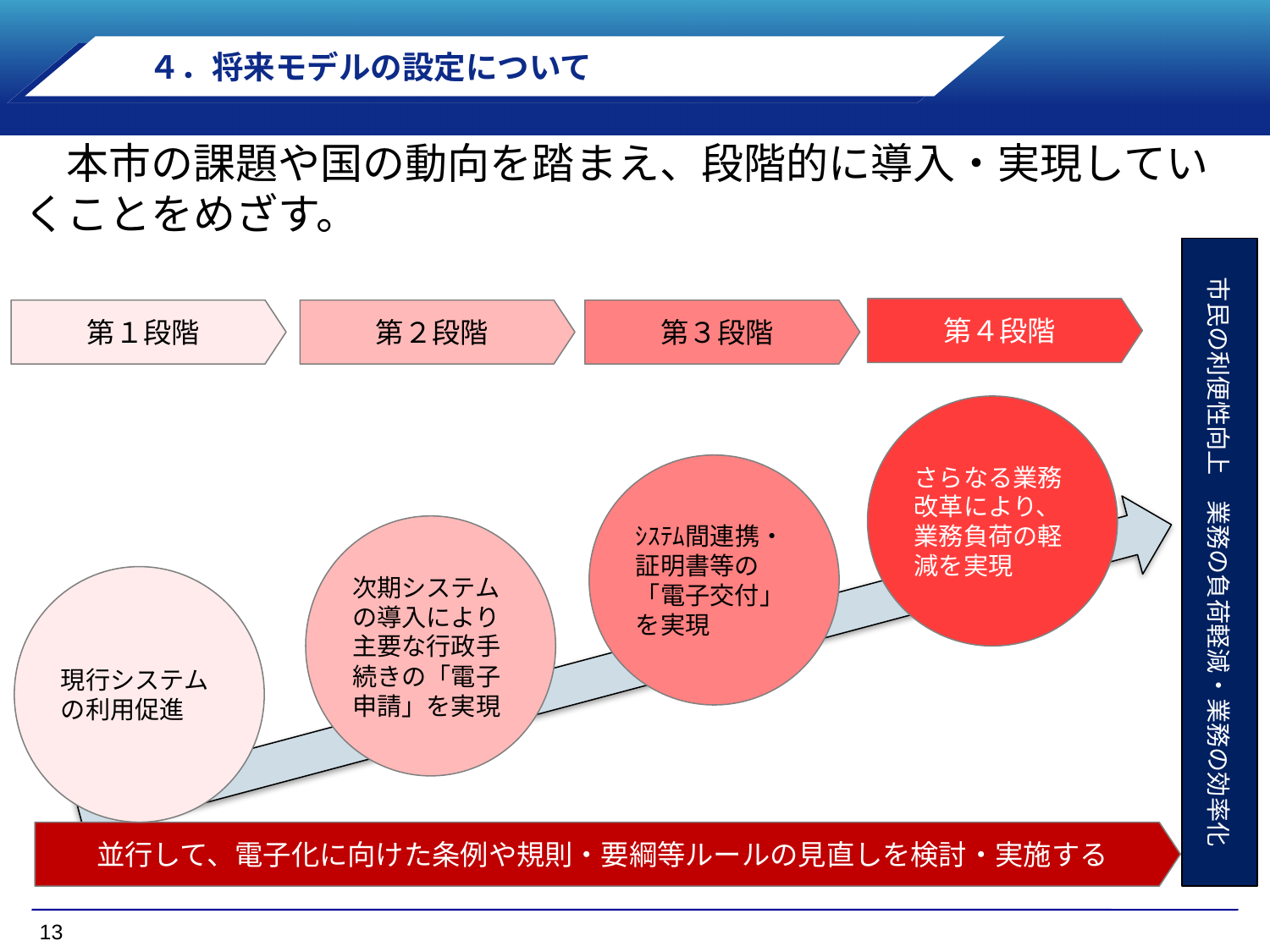

４．将来モデルの設定について

　本市の課題や国の動向を踏まえ、段階的に導入・実現していくことをめざす。
市民の利便性向上　業務の負荷軽減・業務の効率化
第４段階
第１段階
第２段階
第３段階
さらなる業務改革により、業務負荷の軽減を実現
ｼｽﾃﾑ間連携・証明書等の「電子交付」を実現
次期システムの導入により主要な行政手続きの「電子申請」を実現
現行システムの利用促進
並行して、電子化に向けた条例や規則・要綱等ルールの見直しを検討・実施する